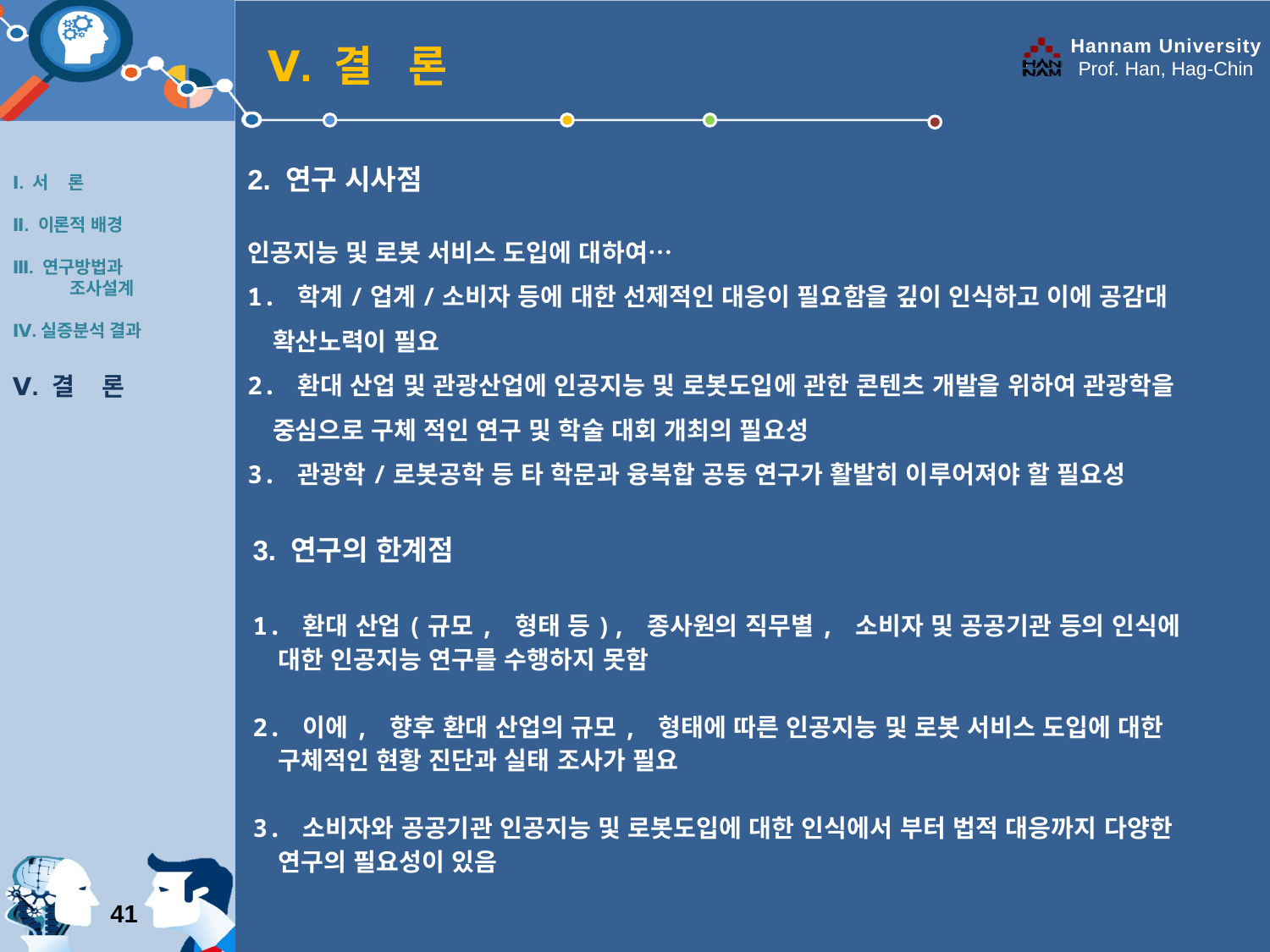

Ⅴ. 결   론
Ⅰ. 서    론

Ⅱ. 이론적 배경

Ⅲ. 연구방법과
           조사설계

Ⅳ.실증분석 결과

Ⅴ. 결    론
2. 연구 시사점
인공지능 및 로봇 서비스 도입에 대하여…
1. 학계/업계/소비자 등에 대한 선제적인 대응이 필요함을 깊이 인식하고 이에 공감대 확산노력이 필요
2. 환대 산업 및 관광산업에 인공지능 및 로봇도입에 관한 콘텐츠 개발을 위하여 관광학을 중심으로 구체 적인 연구 및 학술 대회 개최의 필요성
3. 관광학/로봇공학 등 타 학문과 융복합 공동 연구가 활발히 이루어져야 할 필요성
3. 연구의 한계점
1. 환대 산업(규모, 형태 등), 종사원의 직무별, 소비자 및 공공기관 등의 인식에 대한 인공지능 연구를 수행하지 못함

2. 이에, 향후 환대 산업의 규모, 형태에 따른 인공지능 및 로봇 서비스 도입에 대한 구체적인 현황 진단과 실태 조사가 필요

3. 소비자와 공공기관 인공지능 및 로봇도입에 대한 인식에서 부터 법적 대응까지 다양한 연구의 필요성이 있음